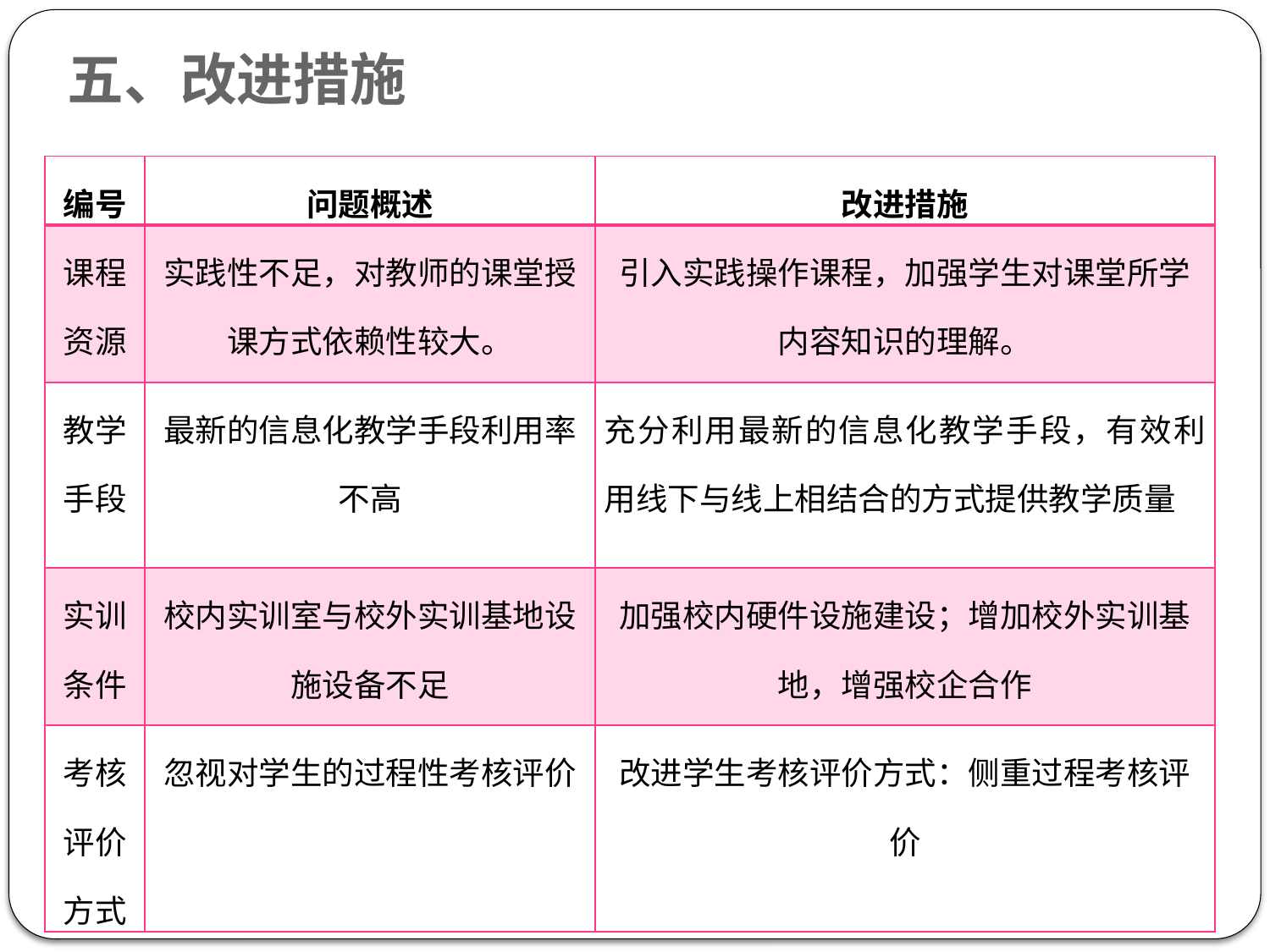

# 五、改进措施
| 编号 | 问题概述 | 改进措施 |
| --- | --- | --- |
| 课程资源 | 实践性不足，对教师的课堂授课方式依赖性较大。 | 引入实践操作课程，加强学生对课堂所学内容知识的理解。 |
| 教学手段 | 最新的信息化教学手段利用率不高 | 充分利用最新的信息化教学手段，有效利用线下与线上相结合的方式提供教学质量 |
| 实训条件 | 校内实训室与校外实训基地设施设备不足 | 加强校内硬件设施建设；增加校外实训基地，增强校企合作 |
| 考核评价方式 | 忽视对学生的过程性考核评价 | 改进学生考核评价方式：侧重过程考核评价 |